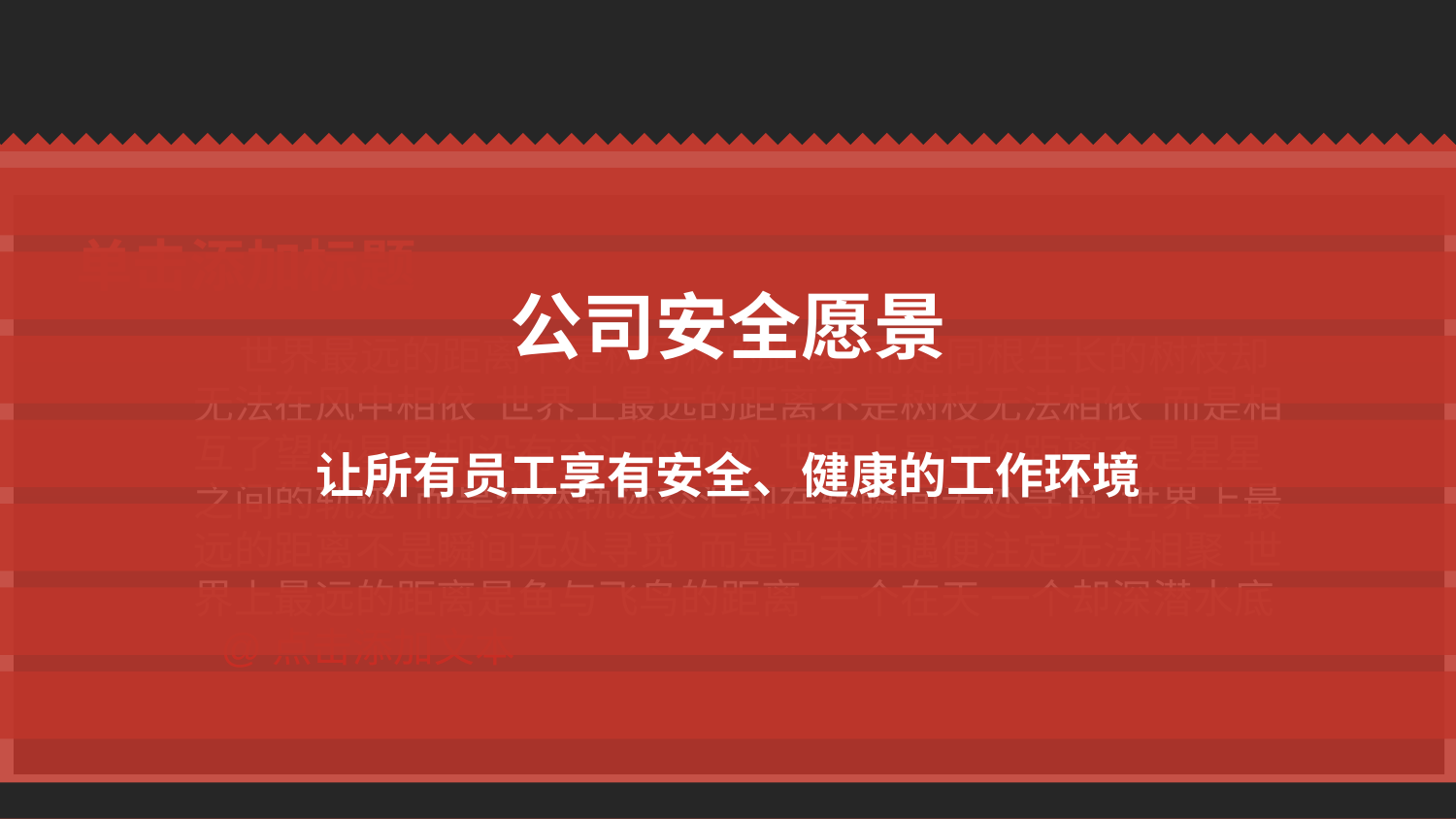

单击添加标题
    世界最远的距离不是树与树的距离  而是同根生长的树枝却无法在风中相依  世界上最远的距离不是树枝无法相依  而是相互了望的星星却没有交汇的轨迹  世界上最远的距离不是星星之间的轨迹  而是纵然轨迹交汇却在转瞬间无处寻觅  世界上最远的距离不是瞬间无处寻觅  而是尚未相遇便注定无法相聚  世界上最远的距离是鱼与飞鸟的距离  一个在天 一个却深潜水底      @点击添加文本

# 公司安全愿景 让所有员工享有安全、健康的工作环境